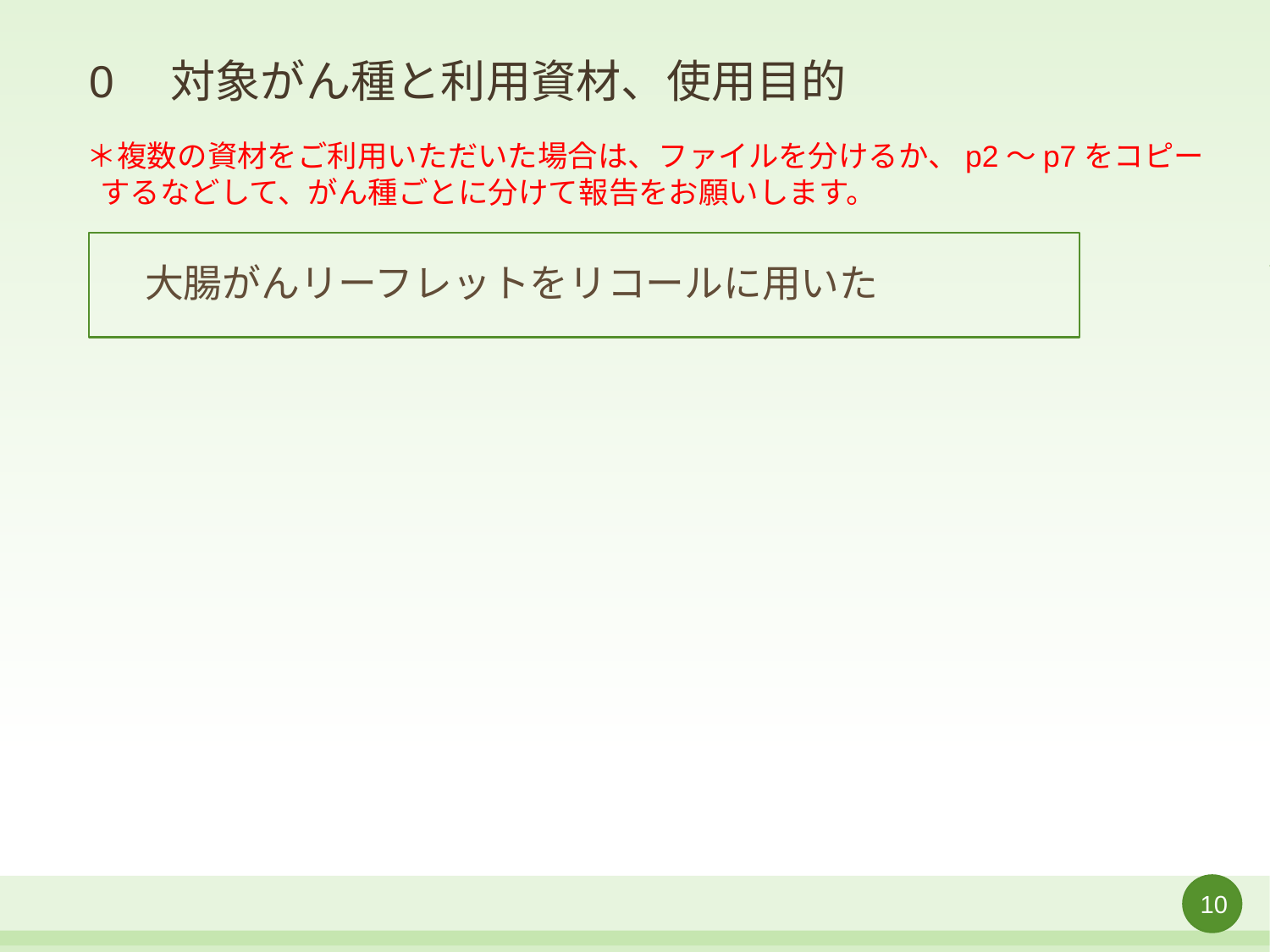

# 0　対象がん種と利用資材、使用目的
＊複数の資材をご利用いただいた場合は、ファイルを分けるか、p2～p7をコピーするなどして、がん種ごとに分けて報告をお願いします。

対象のがん種と利用した国立がん研究センターがん対策研究所提供の資材を記載
　大腸がんリーフレットをリコールに用いた

10